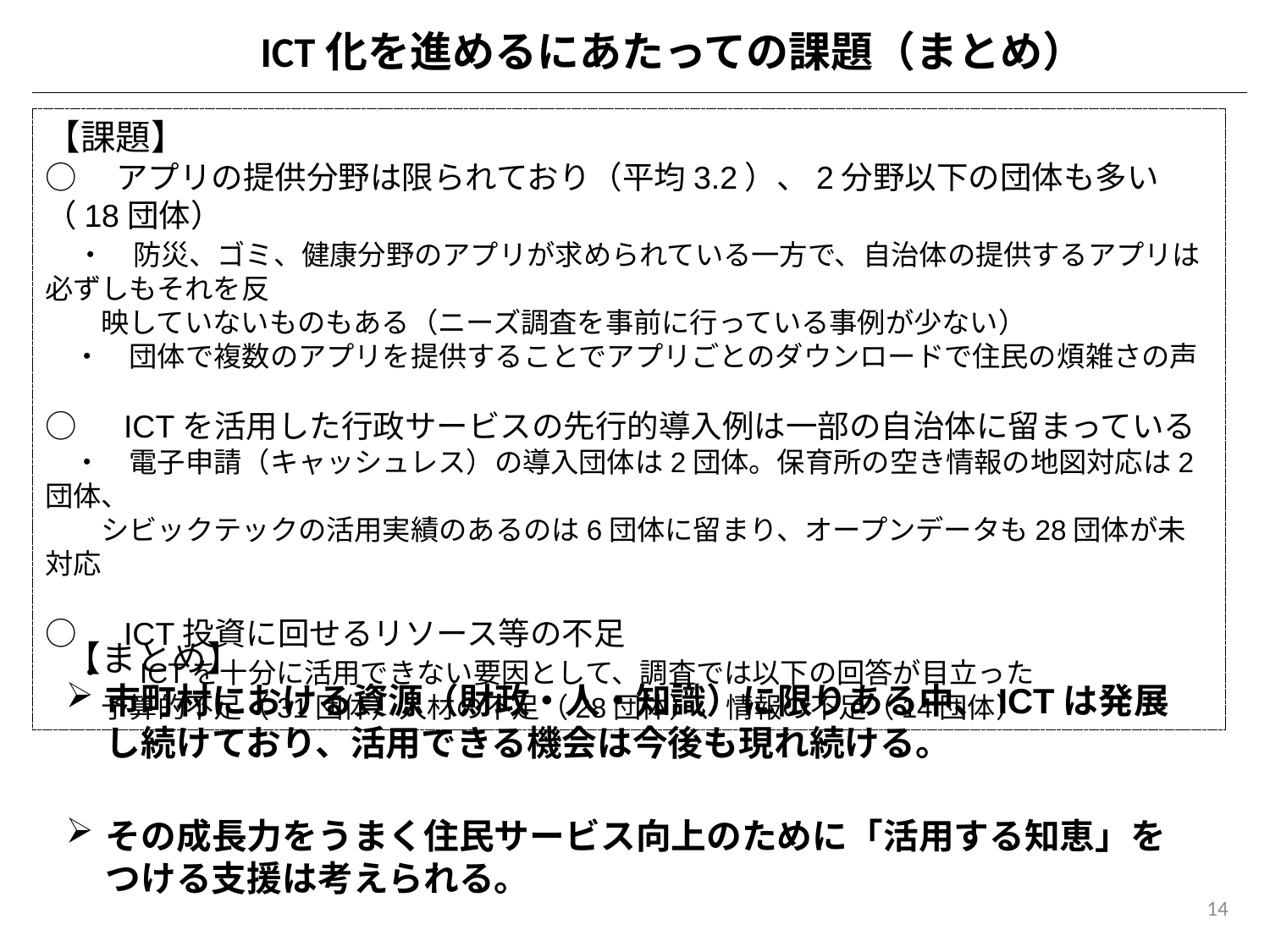

ICT化を進めるにあたっての課題（まとめ）
【課題】
○　アプリの提供分野は限られており（平均3.2）、2分野以下の団体も多い（18団体）
　・　防災、ゴミ、健康分野のアプリが求められている一方で、自治体の提供するアプリは必ずしもそれを反
　　映していないものもある（ニーズ調査を事前に行っている事例が少ない）
　・　団体で複数のアプリを提供することでアプリごとのダウンロードで住民の煩雑さの声

○　ICTを活用した行政サービスの先行的導入例は一部の自治体に留まっている
　・　電子申請（キャッシュレス）の導入団体は2団体。保育所の空き情報の地図対応は2団体、
　　シビックテックの活用実績のあるのは6団体に留まり、オープンデータも28団体が未対応

○　ICT投資に回せるリソース等の不足
　・　ICTを十分に活用できない要因として、調査では以下の回答が目立った
　　予算的不足（31団体）人材の不足（28団体）、情報の不足（14団体）
【まとめ】
市町村における資源（財政・人・知識）に限りある中、ICTは発展し続けており、活用できる機会は今後も現れ続ける。

その成長力をうまく住民サービス向上のために「活用する知恵」をつける支援は考えられる。
14